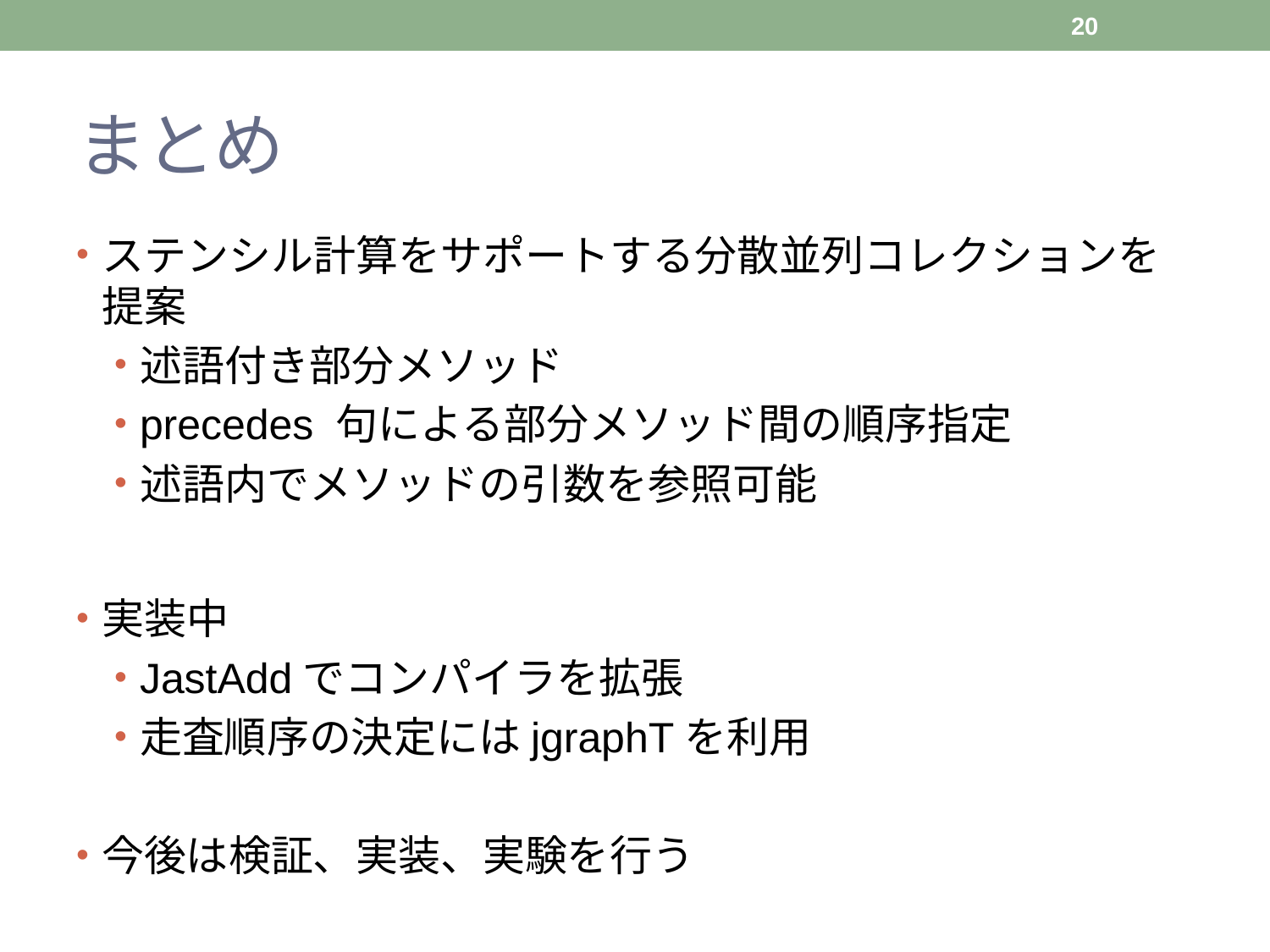

20
# まとめ
ステンシル計算をサポートする分散並列コレクションを提案
述語付き部分メソッド
precedes 句による部分メソッド間の順序指定
述語内でメソッドの引数を参照可能

実装中
JastAddでコンパイラを拡張
走査順序の決定にはjgraphTを利用

今後は検証、実装、実験を行う